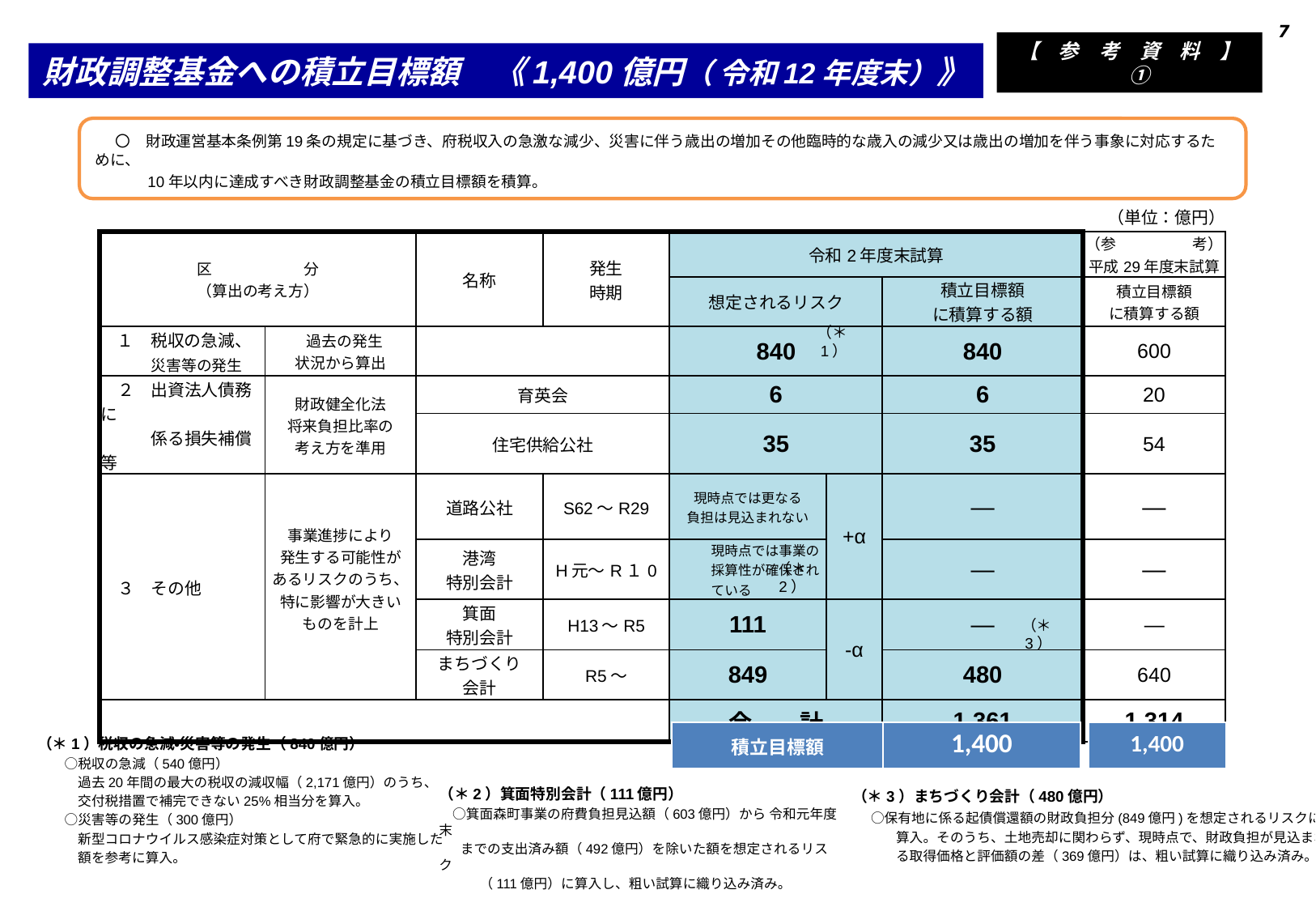

7
【　参　考　資　料　】　①
# 財政調整基金への積立目標額　《1,400億円（ 令和12年度末）》
　〇　財政運営基本条例第19条の規定に基づき、府税収入の急激な減少、災害に伴う歳出の増加その他臨時的な歳入の減少又は歳出の増加を伴う事象に対応するために、
　　　 10年以内に達成すべき財政調整基金の積立目標額を積算。
（単位：億円）
| 区　　　　　　分 （算出の考え方） |  | 名称 | 発生 時期 | 令和2年度末試算 |  |  | （参　　　　　考） 平成29年度末試算 |
| --- | --- | --- | --- | --- | --- | --- | --- |
|  |  |  |  | 想定されるリスク |  | 積立目標額 に積算する額 | 積立目標額 に積算する額 |
| １　税収の急減、 　　　災害等の発生 | 過去の発生 状況から算出 |  |  | 840 |  | 840 | 600 |
| ２　出資法人債務に 　　　係る損失補償等 | 財政健全化法 将来負担比率の 考え方を準用 | 育英会 |  | 6 |  | 6 | 20 |
|  |  | 住宅供給公社 |  | 35 |  | 35 | 54 |
| ３　その他 | 事業進捗により 発生する可能性が あるリスクのうち、 特に影響が大きい ものを計上 | 道路公社 | S62～R29 | 現時点では更なる 負担は見込まれない | +α | ― | ― |
|  |  | 港湾 特別会計 | H元～R１0 | 現時点では事業の 　　　採算性が確保され 　　　ている |  | ― | ― |
|  |  | 箕面 特別会計 | H13～R5 | 111 | -α | ― | ― |
|  |  | まちづくり 会計 | R5～ | 849 |  | 480 | 640 |
|  |  |  |  | 合　　計 |  | 1,361 | 1,314 |
（＊1）
（＊2）
（＊3）
| 積立目標額 | 1,400 |
| --- | --- |
| 1,400 |
| --- |
（＊1）税収の急減・災害等の発生（840億円）
　　○税収の急減（540億円）
　　　過去20年間の最大の税収の減収幅（2,171億円）のうち、
　　　交付税措置で補完できない25%相当分を算入。
　　○災害等の発生（300億円）
　　　新型コロナウイルス感染症対策として府で緊急的に実施した
　　　額を参考に算入。
（＊2）箕面特別会計（111億円）
　○箕面森町事業の府費負担見込額（603億円）から 令和元年度末
      までの支出済み額（492億円）を除いた額を想定されるリスク
　　　（111億円）に算入し、粗い試算に織り込み済み。
（＊3）まちづくり会計（480億円）
　 ○保有地に係る起債償還額の財政負担分(849億円)を想定されるリスクに
　　　 算入。そのうち、土地売却に関わらず、現時点で、財政負担が見込まれ
　　　 る取得価格と評価額の差（369億円）は、粗い試算に織り込み済み。